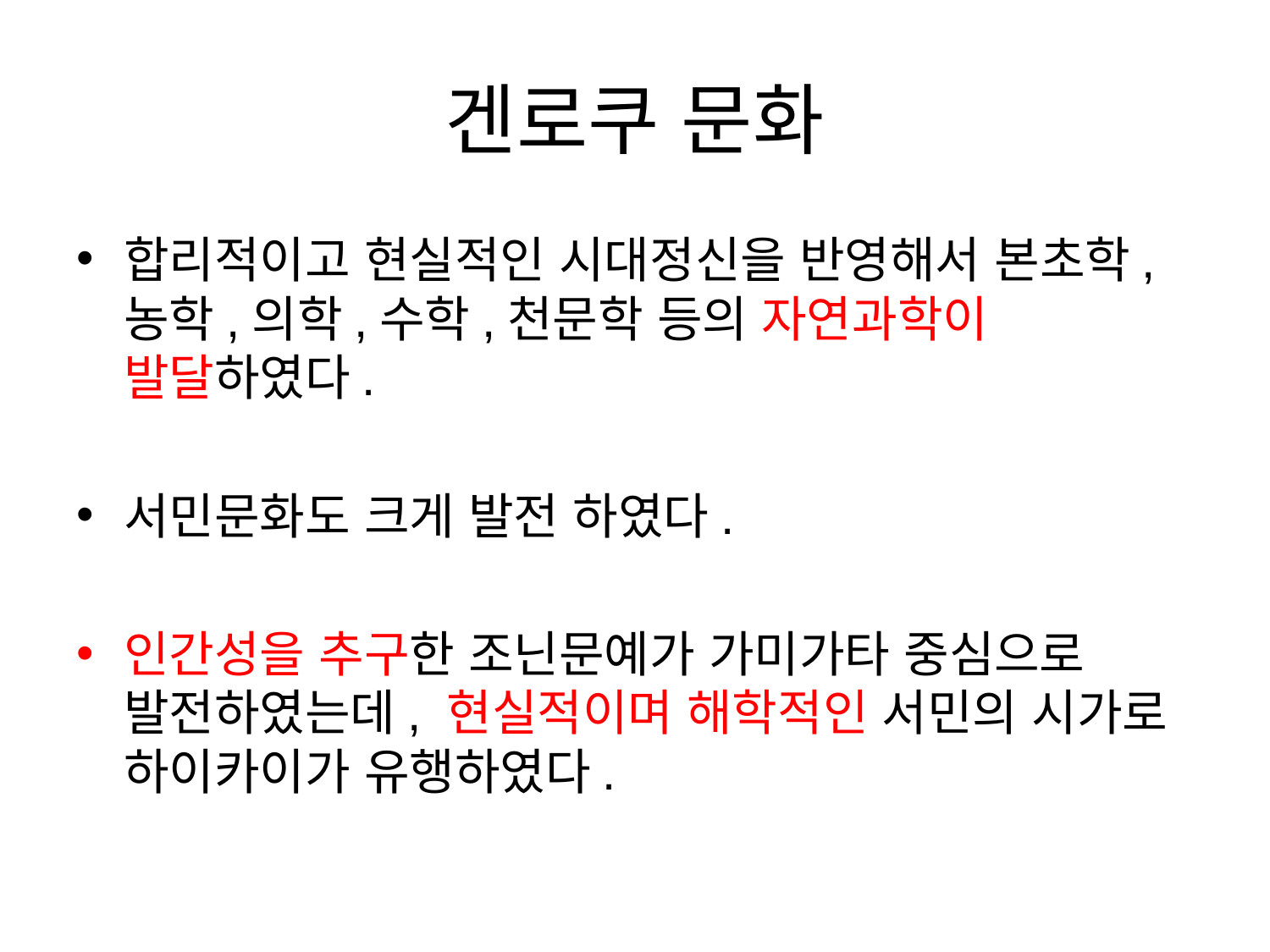

# 겐로쿠 문화
합리적이고 현실적인 시대정신을 반영해서 본초학,농학,의학,수학,천문학 등의 자연과학이 발달하였다.

서민문화도 크게 발전 하였다.

인간성을 추구한 조닌문예가 가미가타 중심으로 발전하였는데, 현실적이며 해학적인 서민의 시가로 하이카이가 유행하였다.